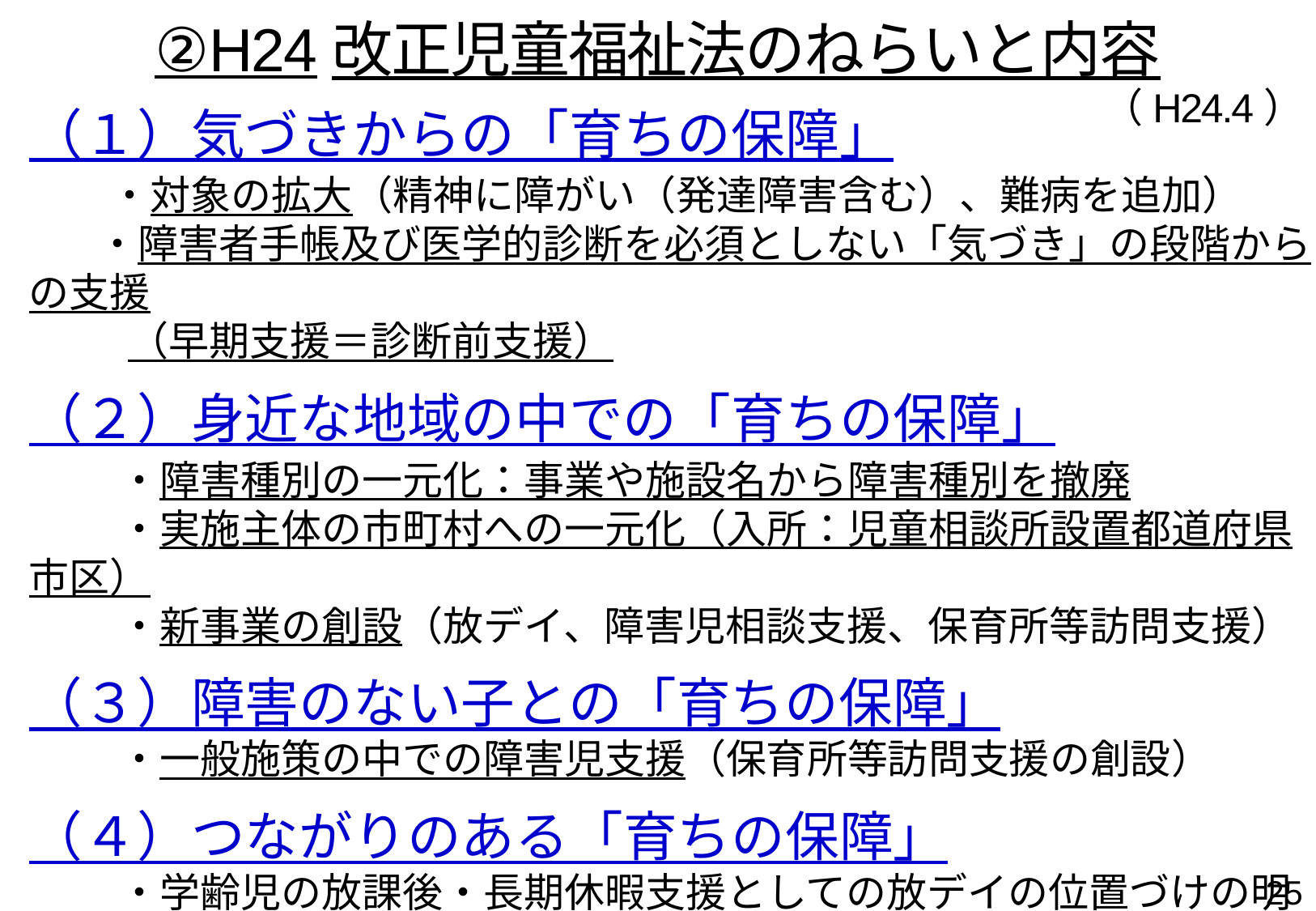

②H24改正児童福祉法のねらいと内容
（H24.4）

（１）気づきからの「育ちの保障」
　　・対象の拡大（精神に障がい（発達障害含む）、難病を追加）
 　 ・障害者手帳及び医学的診断を必須としない「気づき」の段階からの支援
　　  （早期支援＝診断前支援）
（２）身近な地域の中での「育ちの保障」
　　 ・障害種別の一元化：事業や施設名から障害種別を撤廃
　　 ・実施主体の市町村への一元化（入所：児童相談所設置都道府県市区）
　　 ・新事業の創設（放デイ、障害児相談支援、保育所等訪問支援）
（３）障害のない子との「育ちの保障」
　　 ・一般施策の中での障害児支援（保育所等訪問支援の創設）
（４）つながりのある「育ちの保障」
　　 ・学齢児の放課後・長期休暇支援としての放デイの位置づけの明確化
　　 ・障害児相談支援による総合的な支援利用計画の導入

25